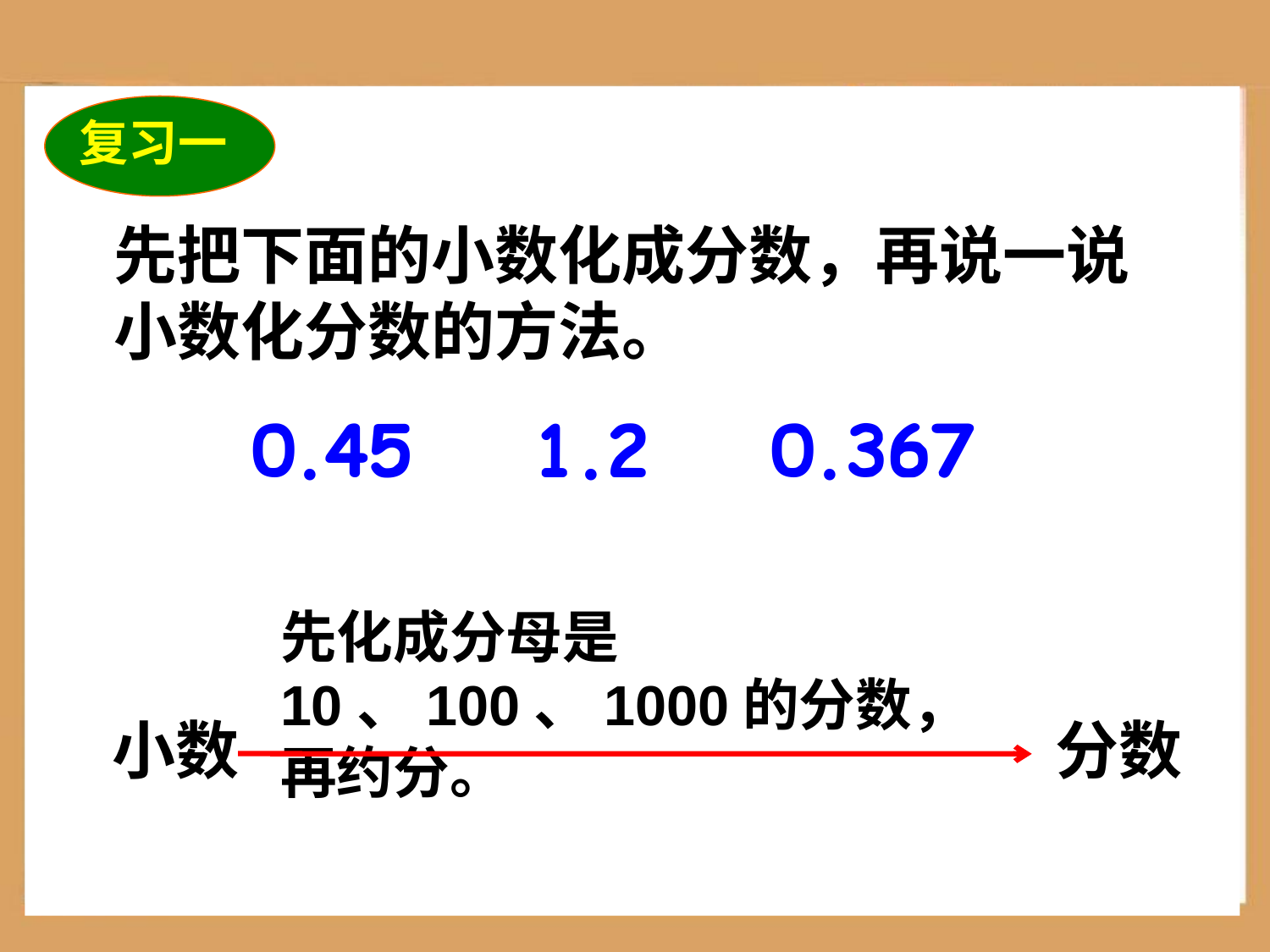

复习一
先把下面的小数化成分数，再说一说小数化分数的方法。
0.45    1.2    0.367
先化成分母是10、100、1000的分数，再约分。
小数
分数